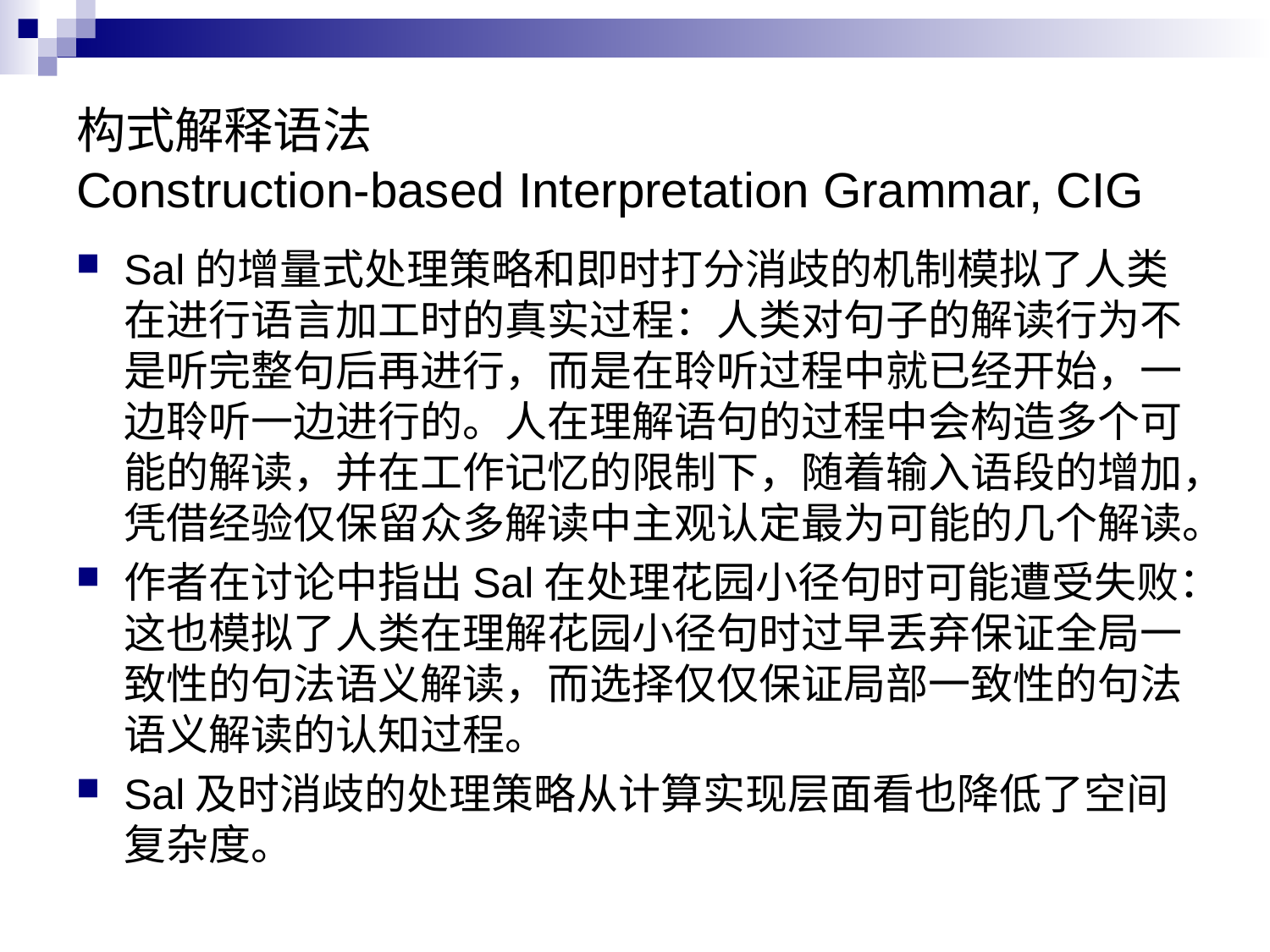

# 构式解释语法 Construction-based Interpretation Grammar, CIG
Sal的增量式处理策略和即时打分消歧的机制模拟了人类在进行语言加工时的真实过程：人类对句子的解读行为不是听完整句后再进行，而是在聆听过程中就已经开始，一边聆听一边进行的。人在理解语句的过程中会构造多个可能的解读，并在工作记忆的限制下，随着输入语段的增加，凭借经验仅保留众多解读中主观认定最为可能的几个解读。
作者在讨论中指出Sal在处理花园小径句时可能遭受失败：这也模拟了人类在理解花园小径句时过早丢弃保证全局一致性的句法语义解读，而选择仅仅保证局部一致性的句法语义解读的认知过程。
Sal及时消歧的处理策略从计算实现层面看也降低了空间复杂度。